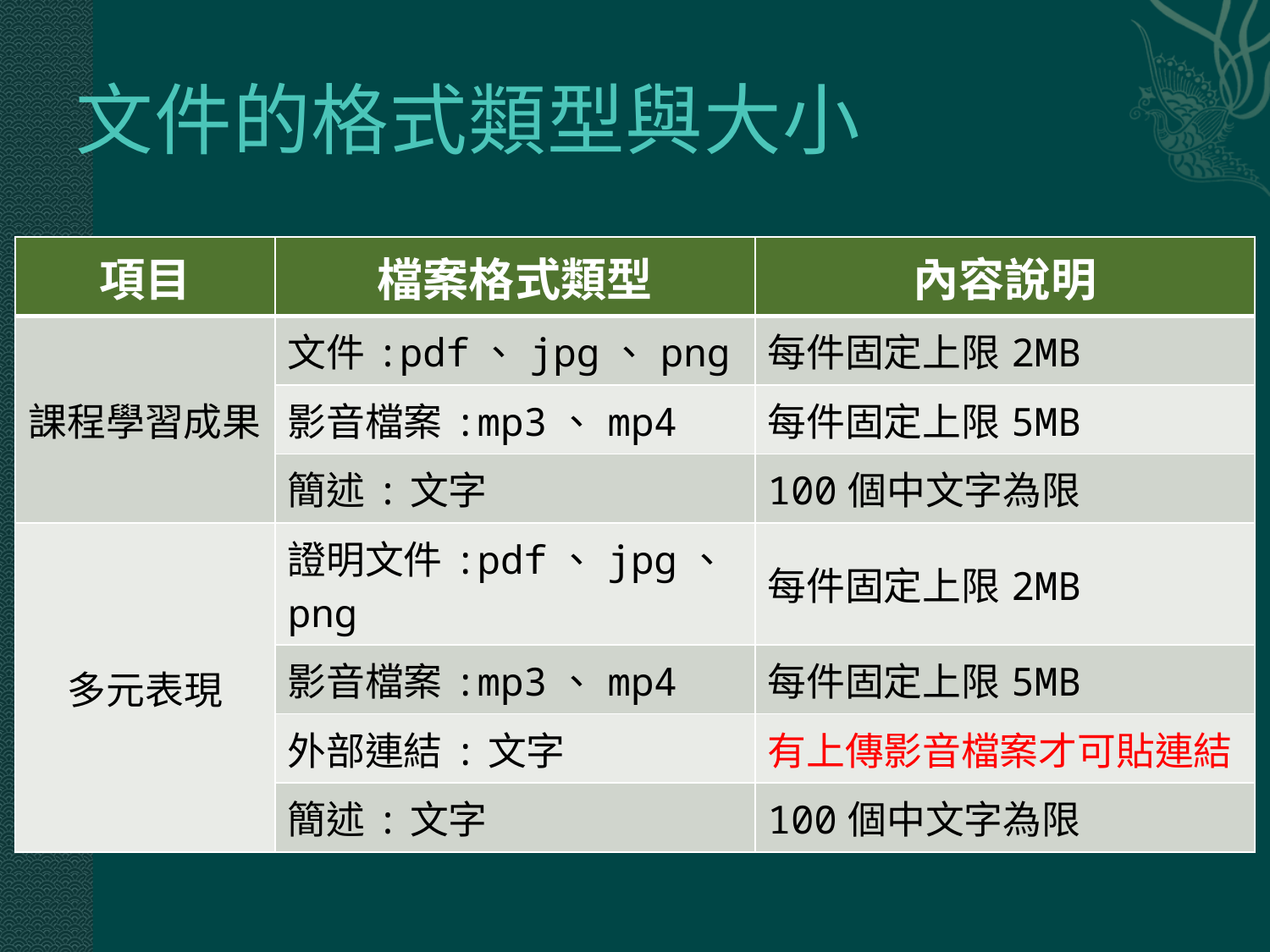

# 文件的格式類型與大小
| 項目 | 檔案格式類型 | 內容說明 |
| --- | --- | --- |
| 課程學習成果 | 文件:pdf、jpg、png | 每件固定上限2MB |
|  | 影音檔案:mp3、mp4 | 每件固定上限5MB |
|  | 簡述:文字 | 100個中文字為限 |
| 多元表現 | 證明文件:pdf、jpg、png | 每件固定上限2MB |
|  | 影音檔案:mp3、mp4 | 每件固定上限5MB |
|  | 外部連結:文字 | 有上傳影音檔案才可貼連結 |
|  | 簡述:文字 | 100個中文字為限 |